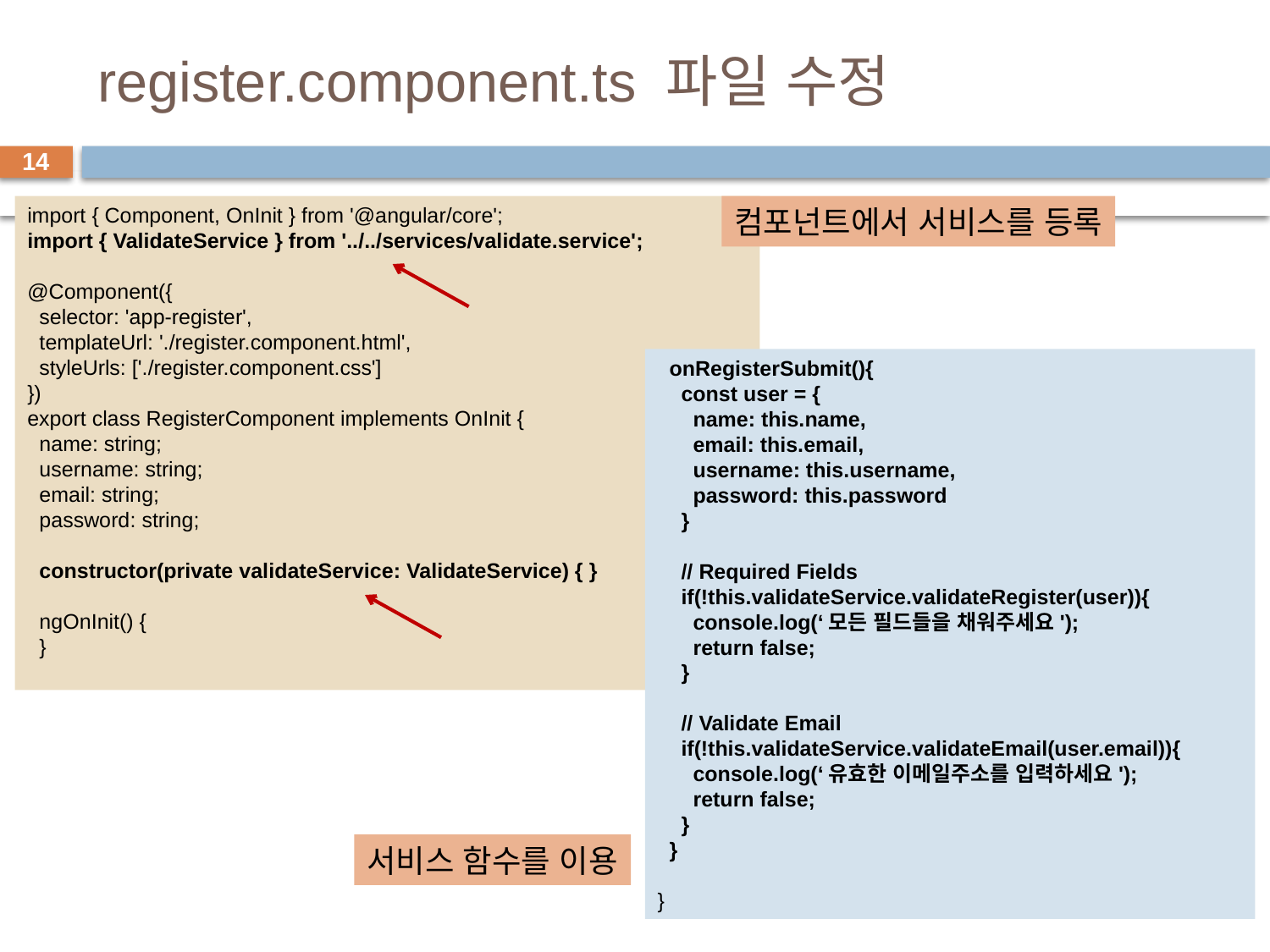

# register.component.ts 파일 수정
14
import { Component, OnInit } from '@angular/core';
import { ValidateService } from '../../services/validate.service';

@Component({
  selector: 'app-register',
  templateUrl: './register.component.html',
  styleUrls: ['./register.component.css']
})
export class RegisterComponent implements OnInit {
  name: string;
  username: string;
  email: string;
  password: string;

  constructor(private validateService: ValidateService) { }

  ngOnInit() {
  }

컴포넌트에서 서비스를 등록
  onRegisterSubmit(){
    const user = {
      name: this.name,
      email: this.email,
      username: this.username,
      password: this.password
    }

    // Required Fields
    if(!this.validateService.validateRegister(user)){
      console.log(‘모든 필드들을 채워주세요');
      return false;
    }

    // Validate Email
    if(!this.validateService.validateEmail(user.email)){
      console.log(‘유효한 이메일주소를 입력하세요');
      return false;
    }
  }

}
서비스 함수를 이용